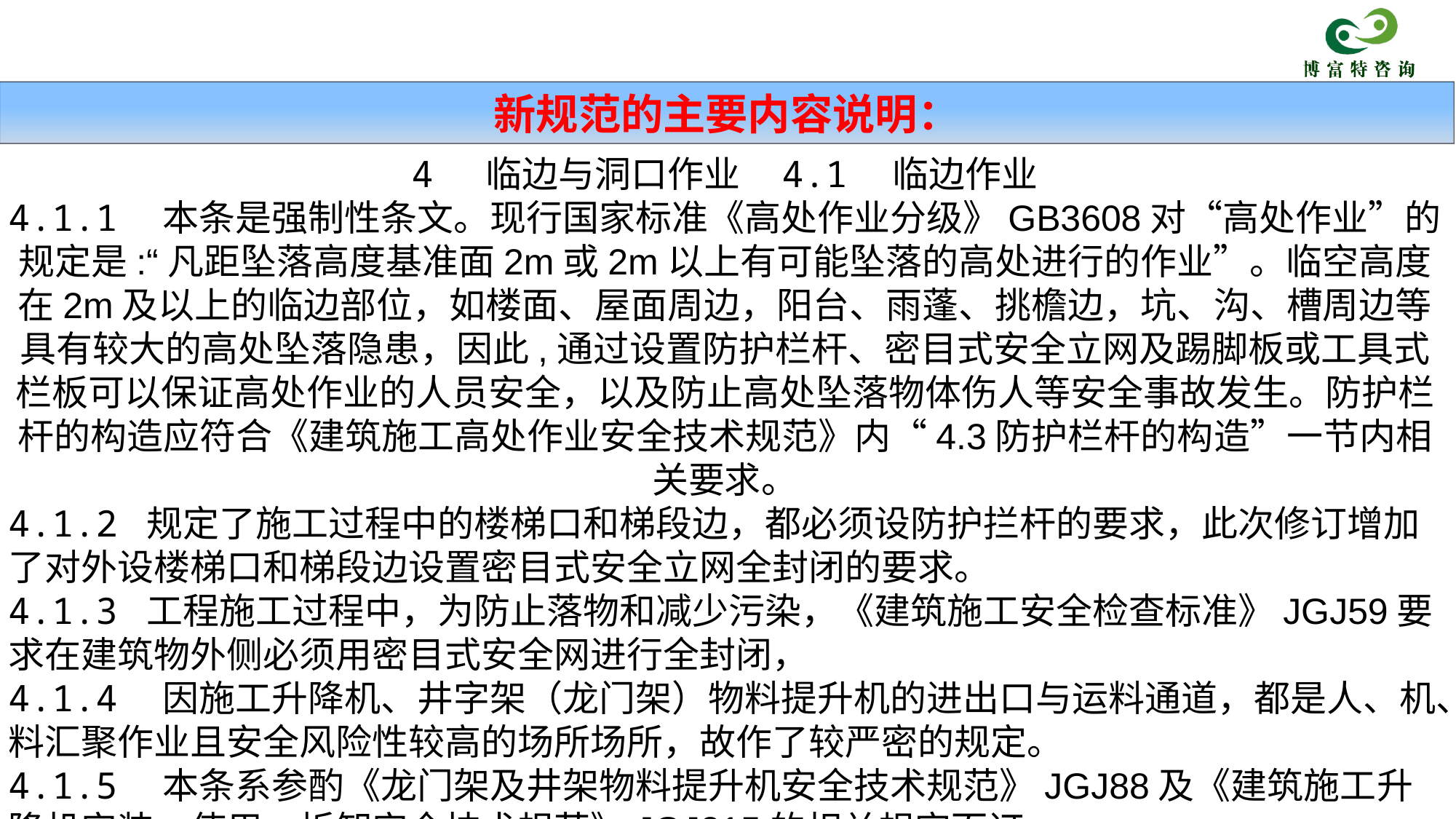

新规范的主要内容说明：
4  临边与洞口作业    4.1　临边作业
4.1.1　本条是强制性条文。现行国家标准《高处作业分级》GB3608对“高处作业”的规定是:“凡距坠落高度基准面2m或2m以上有可能坠落的高处进行的作业”。临空高度在2m及以上的临边部位，如楼面、屋面周边，阳台、雨蓬、挑檐边，坑、沟、槽周边等具有较大的高处坠落隐患，因此,通过设置防护栏杆、密目式安全立网及踢脚板或工具式栏板可以保证高处作业的人员安全，以及防止高处坠落物体伤人等安全事故发生。防护栏杆的构造应符合《建筑施工高处作业安全技术规范》内“4.3防护栏杆的构造”一节内相关要求。
4.1.2  规定了施工过程中的楼梯口和梯段边，都必须设防护拦杆的要求，此次修订增加了对外设楼梯口和梯段边设置密目式安全立网全封闭的要求。
4.1.3  工程施工过程中，为防止落物和减少污染，《建筑施工安全检查标准》JGJ59要求在建筑物外侧必须用密目式安全网进行全封闭，
4.1.4　因施工升降机、井字架（龙门架）物料提升机的进出口与运料通道，都是人、机、料汇聚作业且安全风险性较高的场所场所，故作了较严密的规定。
4.1.5　本条系参酌《龙门架及井架物料提升机安全技术规范》JGJ88及《建筑施工升降机安装、使用、拆卸安全技术规范》JGJ215的相关规定而订。